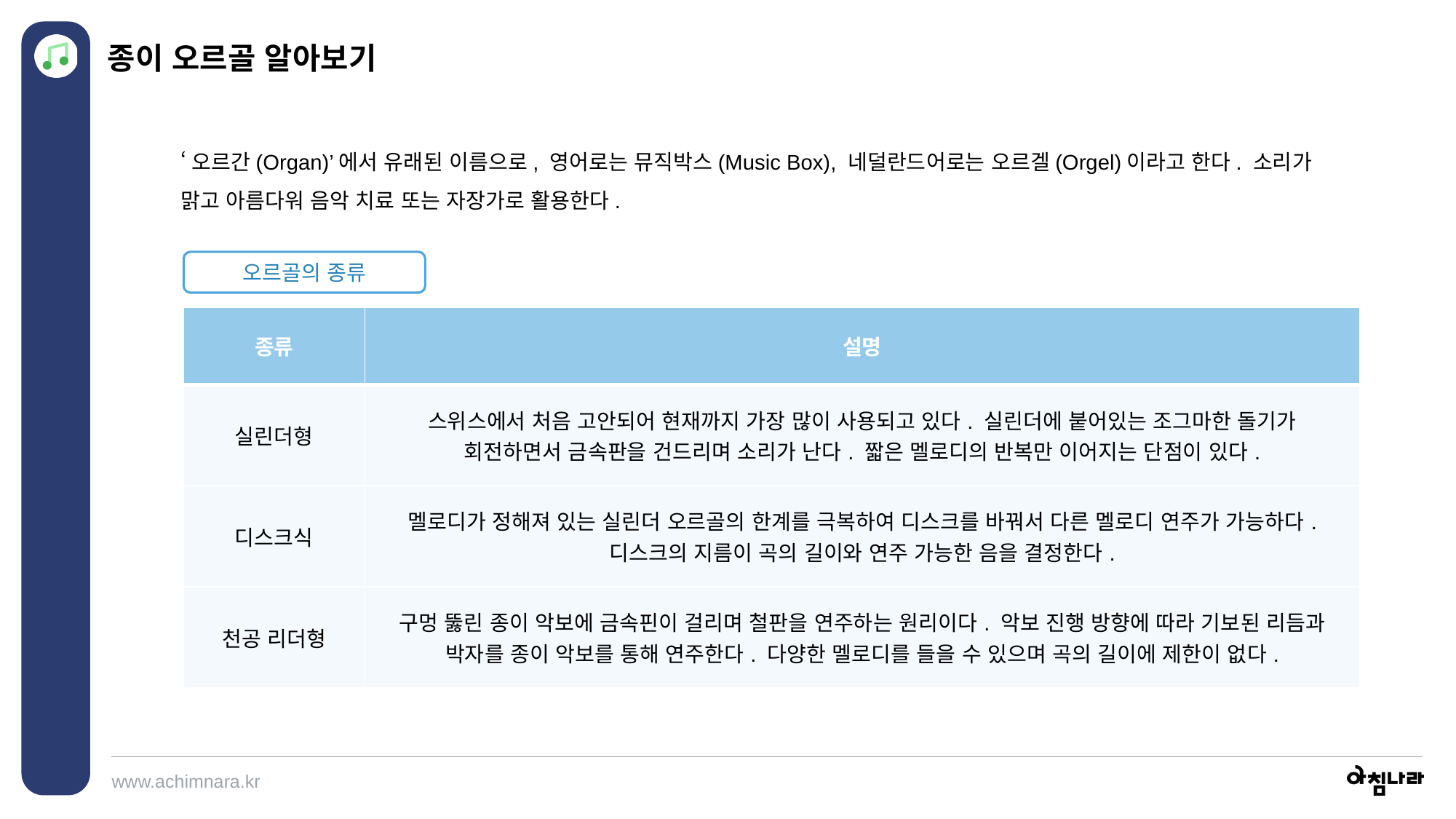

종이 오르골 알아보기
‘오르간(Organ)’에서 유래된 이름으로, 영어로는 뮤직박스(Music Box), 네덜란드어로는 오르겔(Orgel)이라고 한다. 소리가 맑고 아름다워 음악 치료 또는 자장가로 활용한다.
오르골의 종류
| 종류 | 설명 |
| --- | --- |
| 실린더형 | 스위스에서 처음 고안되어 현재까지 가장 많이 사용되고 있다. 실린더에 붙어있는 조그마한 돌기가 회전하면서 금속판을 건드리며 소리가 난다. 짧은 멜로디의 반복만 이어지는 단점이 있다. |
| 디스크식 | 멜로디가 정해져 있는 실린더 오르골의 한계를 극복하여 디스크를 바꿔서 다른 멜로디 연주가 가능하다. 디스크의 지름이 곡의 길이와 연주 가능한 음을 결정한다. |
| 천공 리더형 | 구멍 뚫린 종이 악보에 금속핀이 걸리며 철판을 연주하는 원리이다. 악보 진행 방향에 따라 기보된 리듬과 박자를 종이 악보를 통해 연주한다. 다양한 멜로디를 들을 수 있으며 곡의 길이에 제한이 없다. |